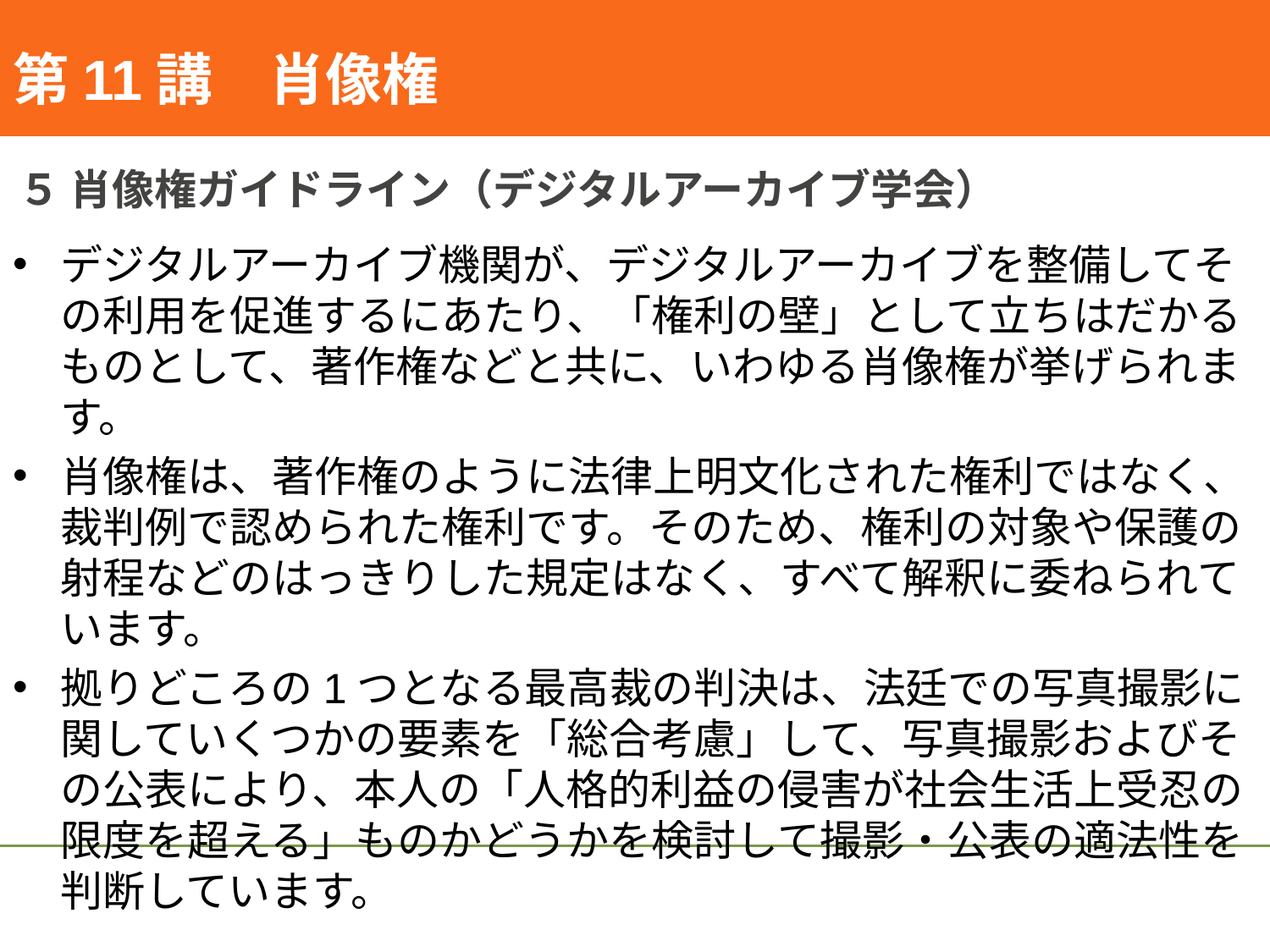

#
第11講　肖像権
５ 肖像権ガイドライン（デジタルアーカイブ学会）
デジタルアーカイブ機関が、デジタルアーカイブを整備してその利用を促進するにあたり、「権利の壁」として立ちはだかるものとして、著作権などと共に、いわゆる肖像権が挙げられます。
肖像権は、著作権のように法律上明文化された権利ではなく、裁判例で認められた権利です。そのため、権利の対象や保護の射程などのはっきりした規定はなく、すべて解釈に委ねられています。
拠りどころの1つとなる最高裁の判決は、法廷での写真撮影に関していくつかの要素を「総合考慮」して、写真撮影およびその公表により、本人の「人格的利益の侵害が社会生活上受忍の限度を超える」ものかどうかを検討して撮影・公表の適法性を判断しています。